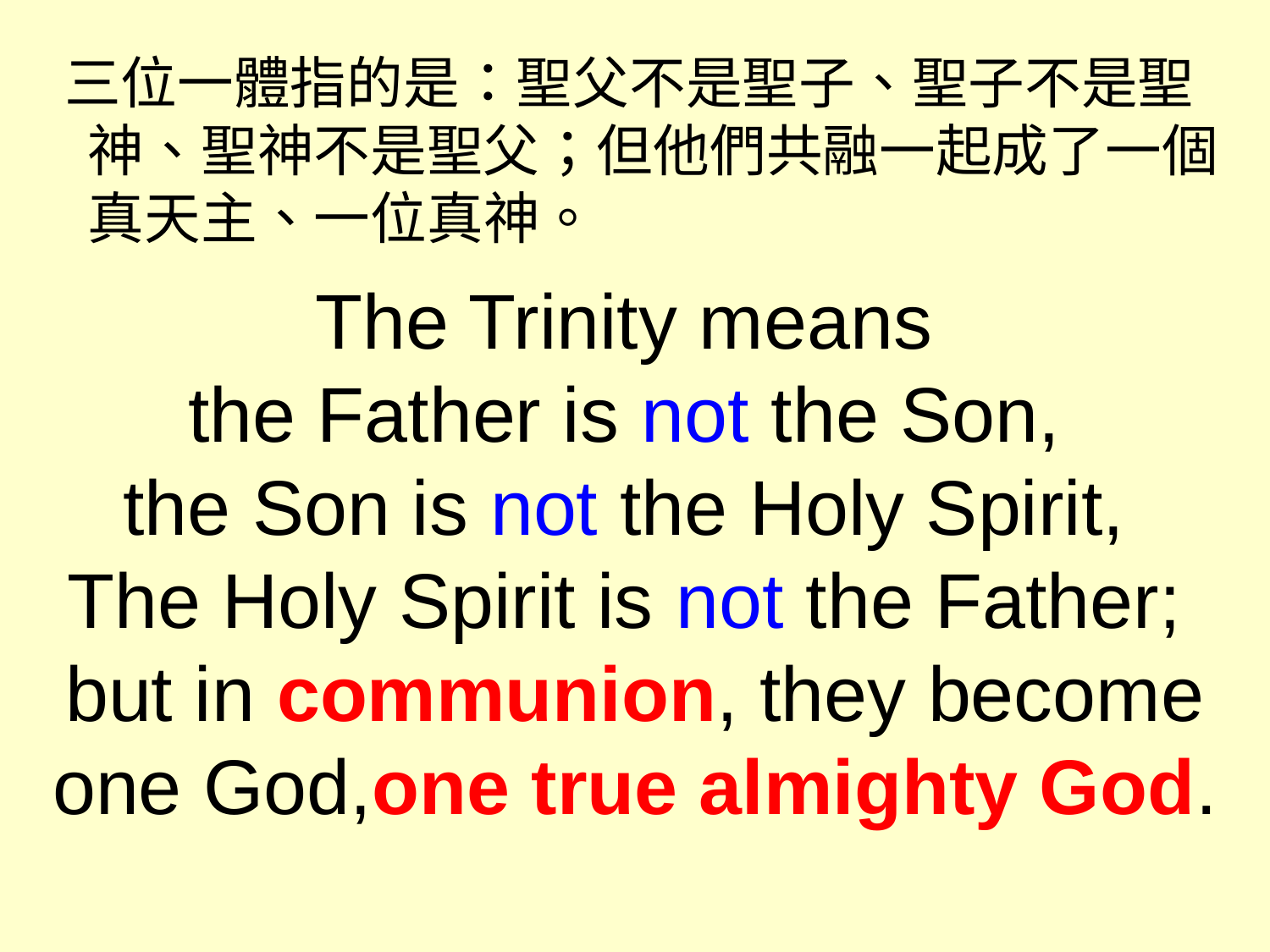

三位一體指的是：聖父不是聖子、聖子不是聖神、聖神不是聖父；但他們共融一起成了一個真天主、一位真神。
The Trinity means
the Father is not the Son,
the Son is not the Holy Spirit,
The Holy Spirit is not the Father;
but in communion, they become one God,one true almighty God.